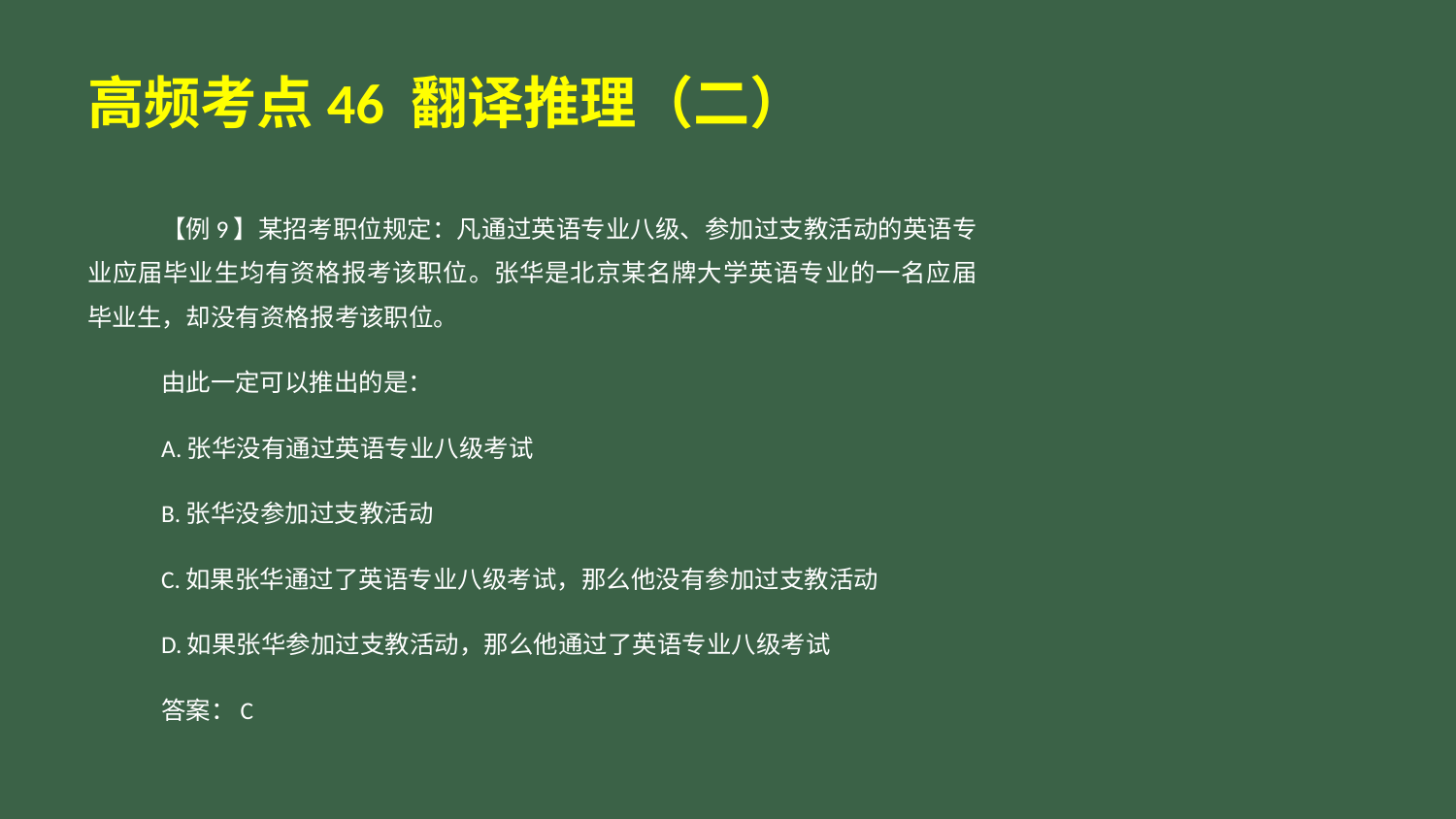

# 高频考点46 翻译推理（二）
【例9】某招考职位规定：凡通过英语专业八级、参加过支教活动的英语专业应届毕业生均有资格报考该职位。张华是北京某名牌大学英语专业的一名应届毕业生，却没有资格报考该职位。
由此一定可以推出的是：
A.张华没有通过英语专业八级考试
B.张华没参加过支教活动
C.如果张华通过了英语专业八级考试，那么他没有参加过支教活动
D.如果张华参加过支教活动，那么他通过了英语专业八级考试
答案：C